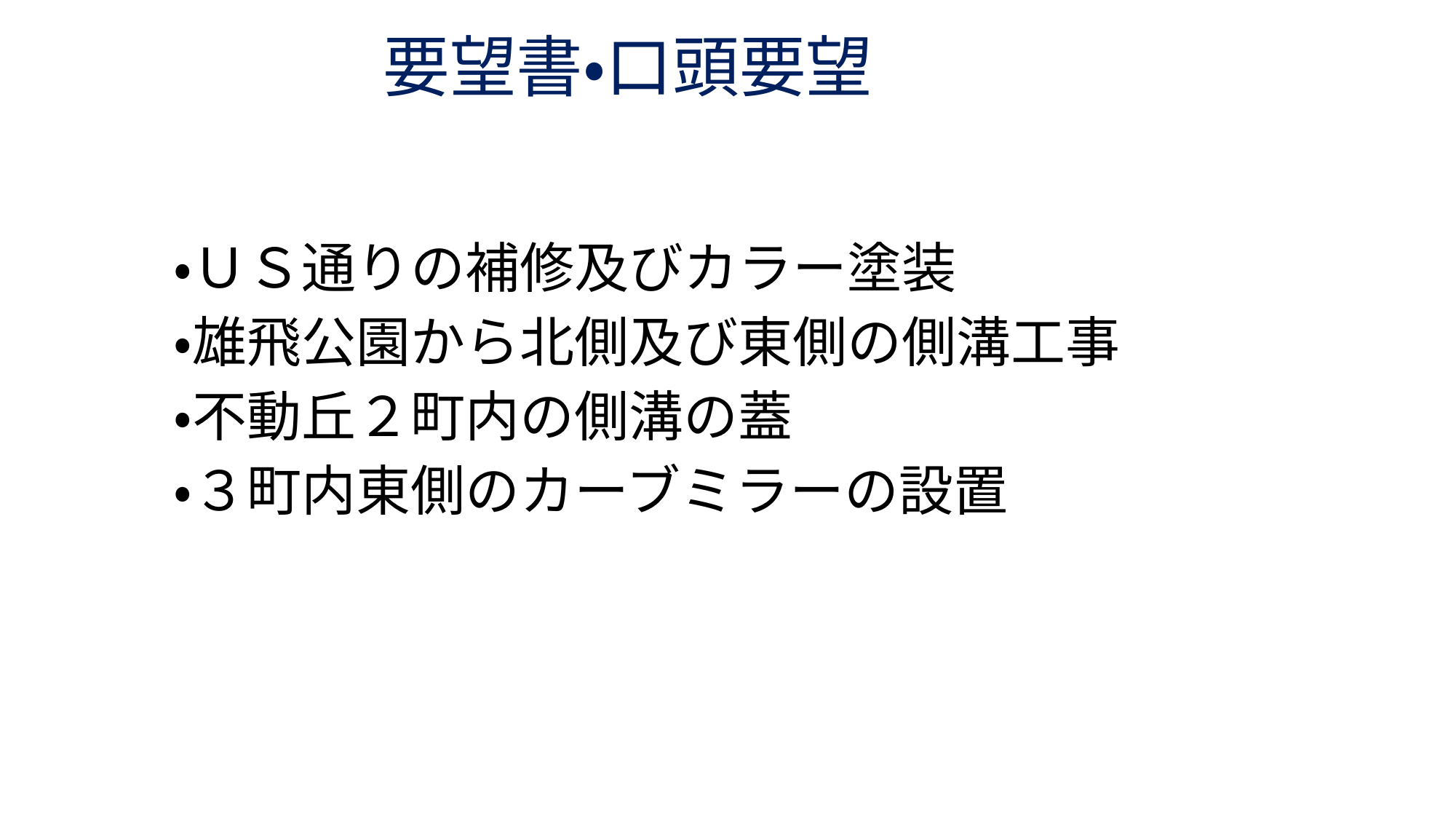

# 要望書・口頭要望
・ＵＳ通りの補修及びカラー塗装
・雄飛公園から北側及び東側の側溝工事
・不動丘２町内の側溝の蓋
・３町内東側のカーブミラーの設置